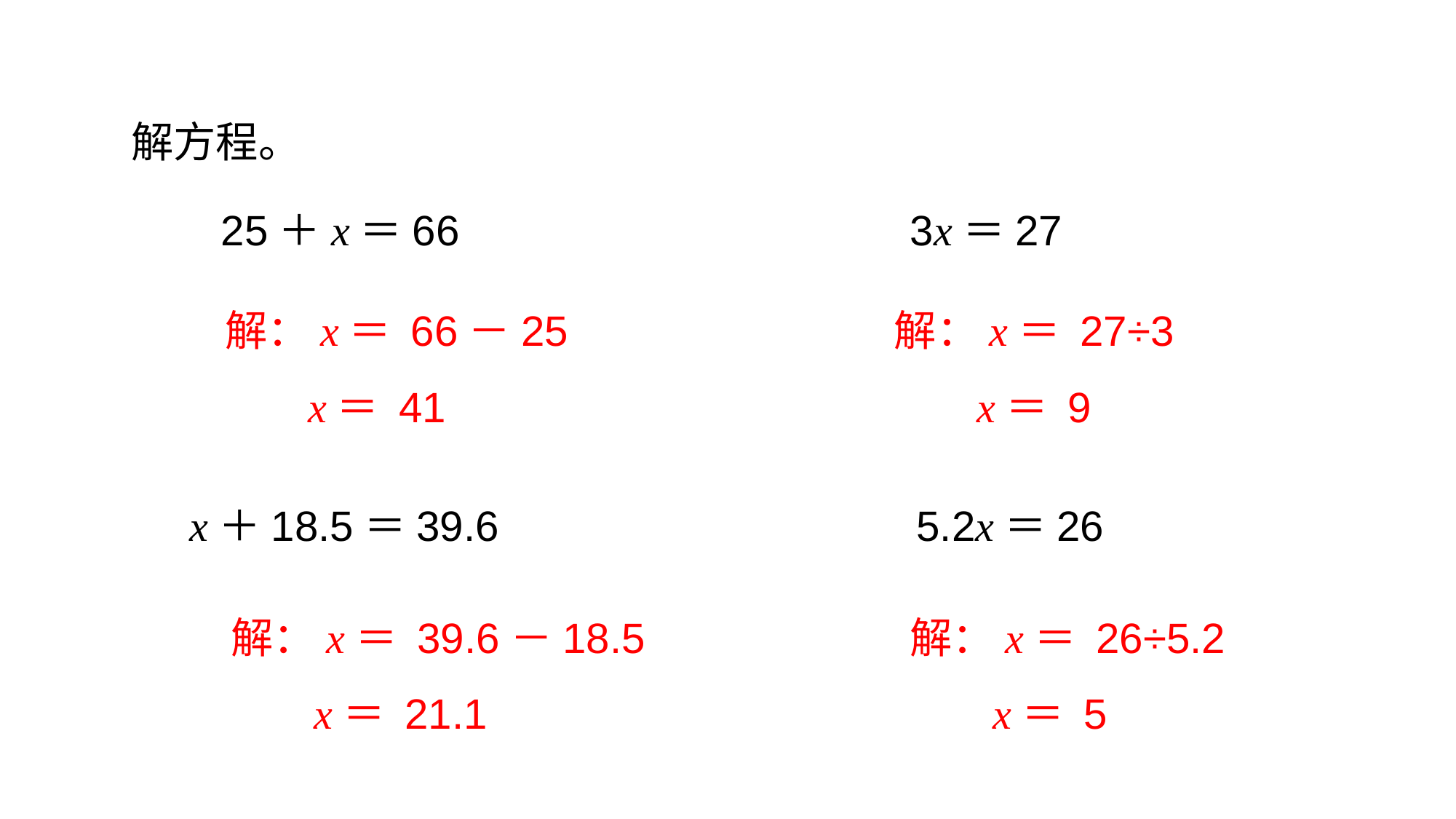

解方程。
25＋x＝66  　　                                  3x＝27
解：x＝ 66－25
       x＝ 41
解：x＝ 27÷3
       x＝ 9
x＋18.5＝39.6　　　　                        5.2x＝26
解：x＝ 39.6－18.5
       x＝ 21.1
解：x＝ 26÷5.2
       x＝ 5